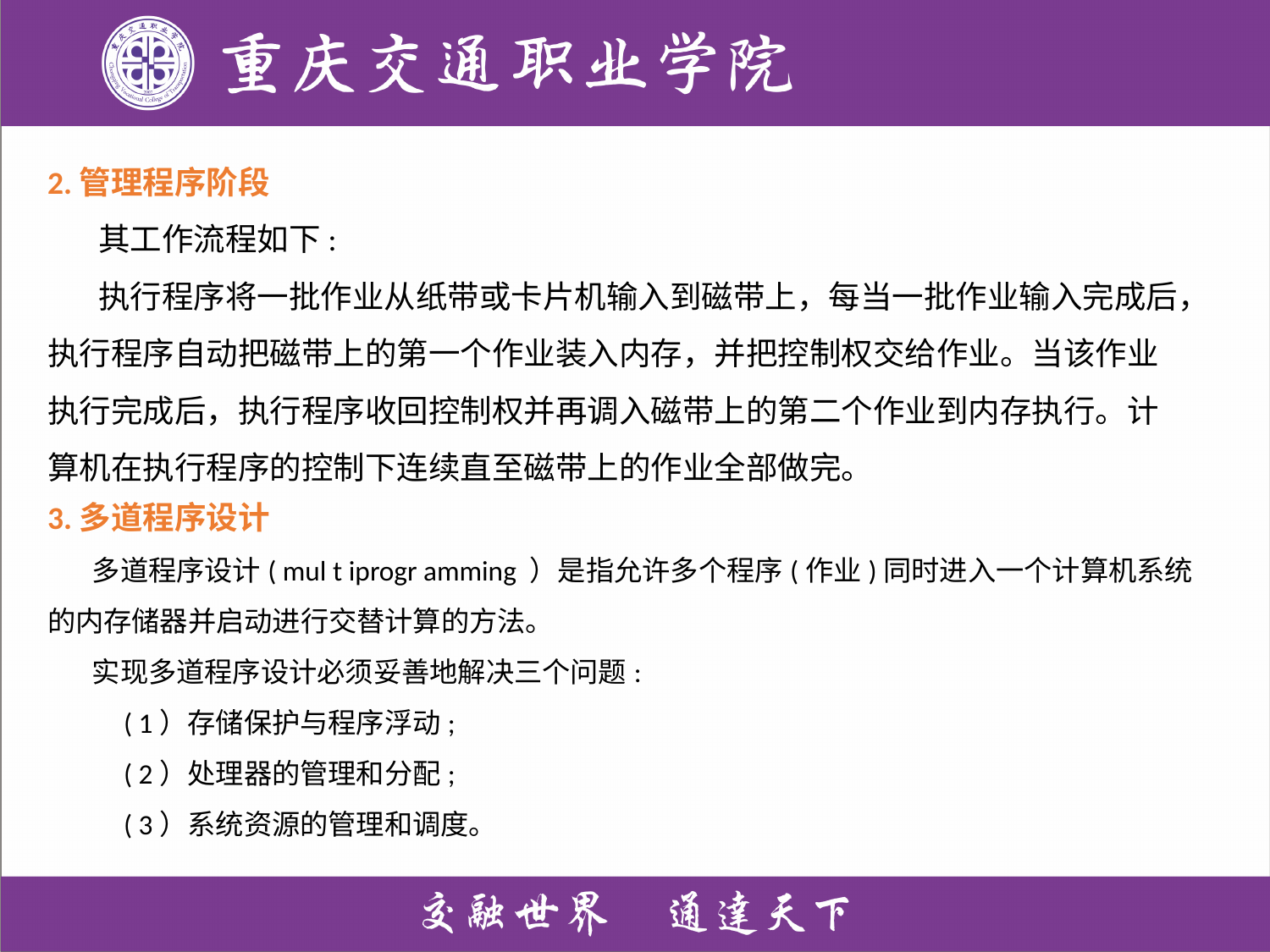

2.管理程序阶段
      其工作流程如下:
      执行程序将一批作业从纸带或卡片机输入到磁带上，每当一批作业输入完成后，执行程序自动把磁带上的第一个作业装入内存，并把控制权交给作业。当该作业执行完成后，执行程序收回控制权并再调入磁带上的第二个作业到内存执行。计算机在执行程序的控制下连续直至磁带上的作业全部做完。
3.多道程序设计
      多道程序设计( mul t iprogr amming ）是指允许多个程序(作业)同时进入一个计算机系统的内存储器并启动进行交替计算的方法。
      实现多道程序设计必须妥善地解决三个问题:
            ( 1）存储保护与程序浮动;
            ( 2）处理器的管理和分配;
            ( 3）系统资源的管理和调度。